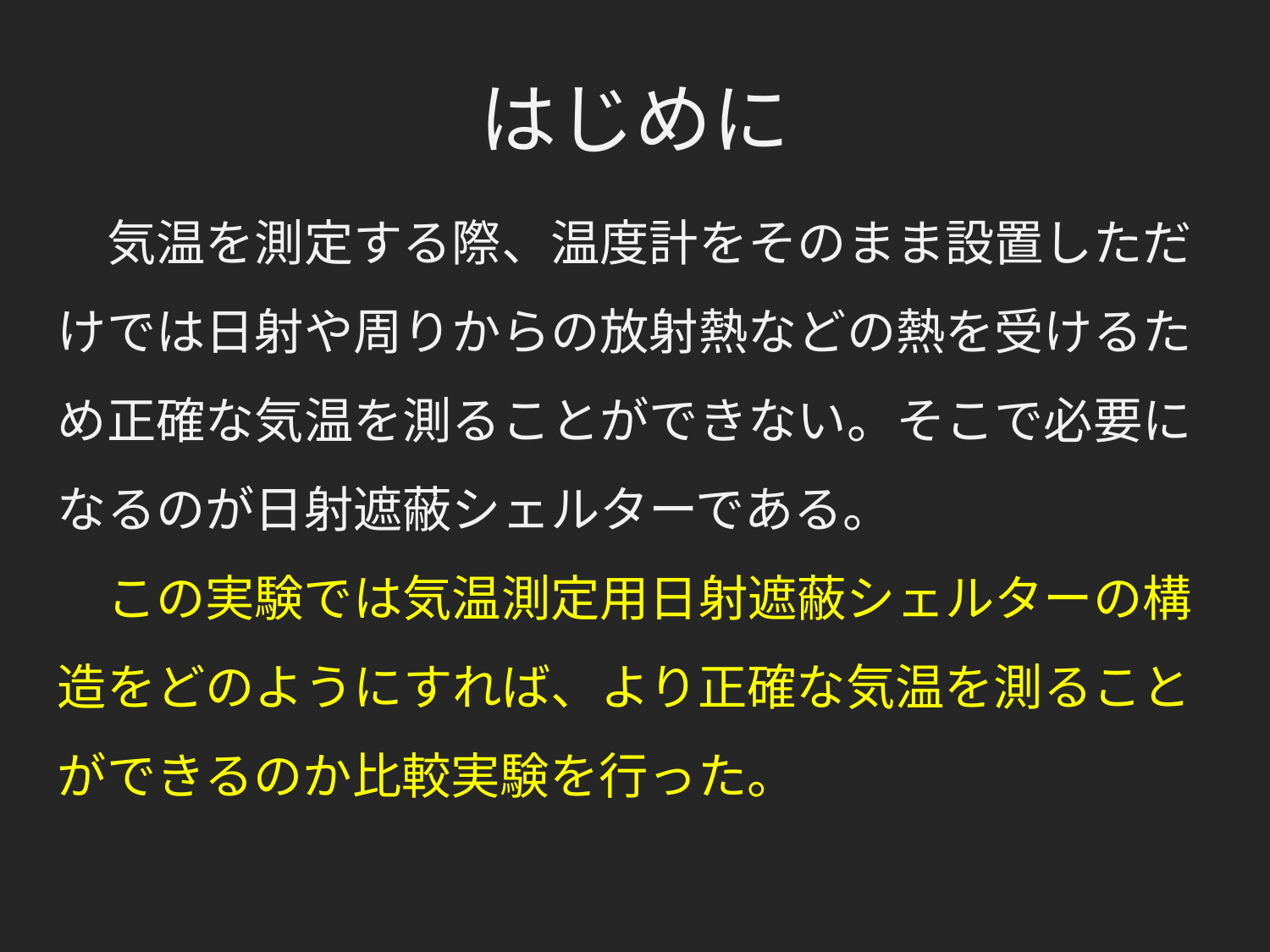

はじめに
　気温を測定する際、温度計をそのまま設置しただけでは日射や周りからの放射熱などの熱を受けるため正確な気温を測ることができない。そこで必要になるのが日射遮蔽シェルターである。
　この実験では気温測定用日射遮蔽シェルターの構造をどのようにすれば、より正確な気温を測ることができるのか比較実験を行った。